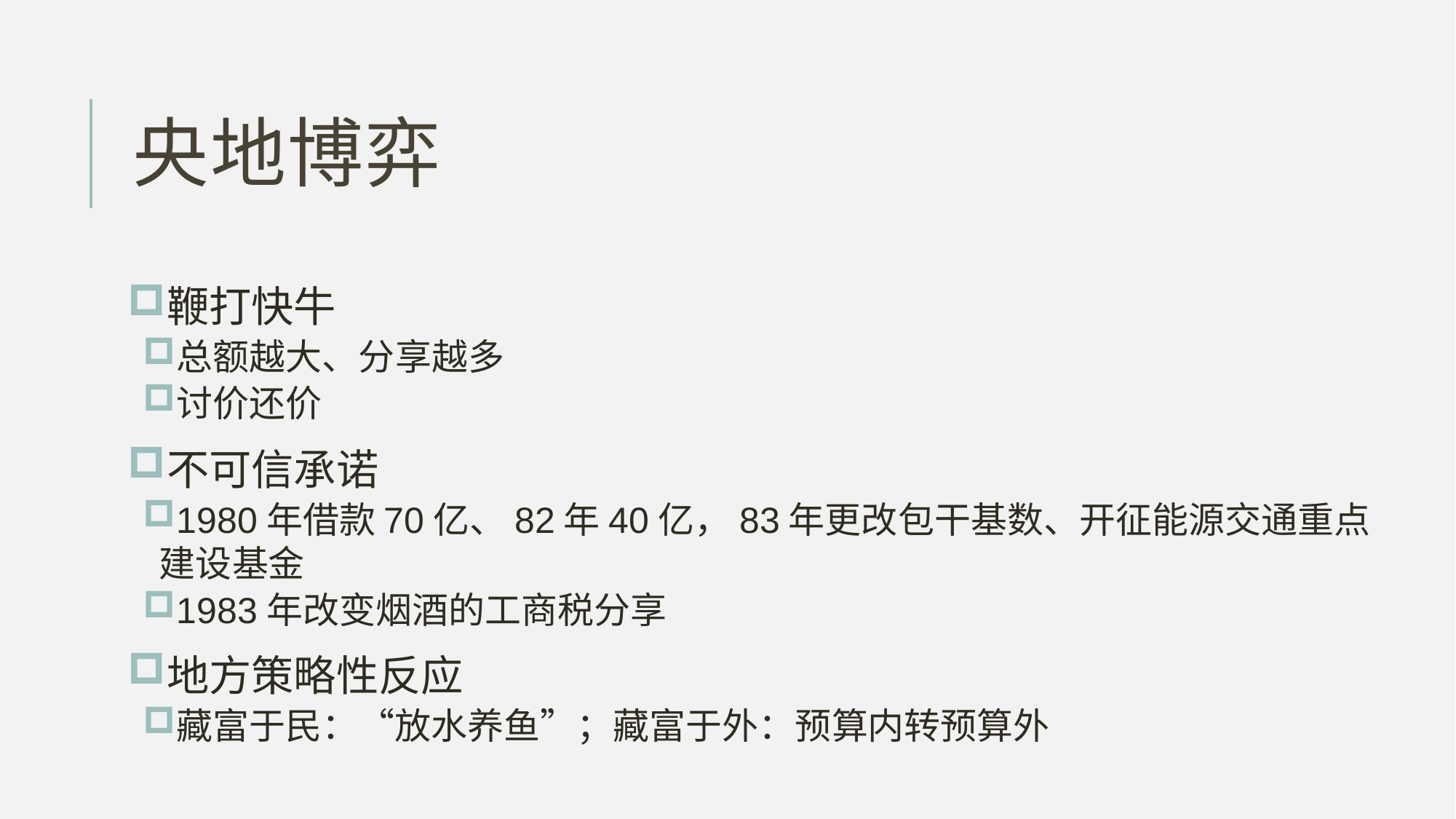

# 央地博弈
鞭打快牛
总额越大、分享越多
讨价还价
不可信承诺
1980年借款70亿、82年40亿，83年更改包干基数、开征能源交通重点建设基金
1983年改变烟酒的工商税分享
地方策略性反应
藏富于民：“放水养鱼”；藏富于外：预算内转预算外